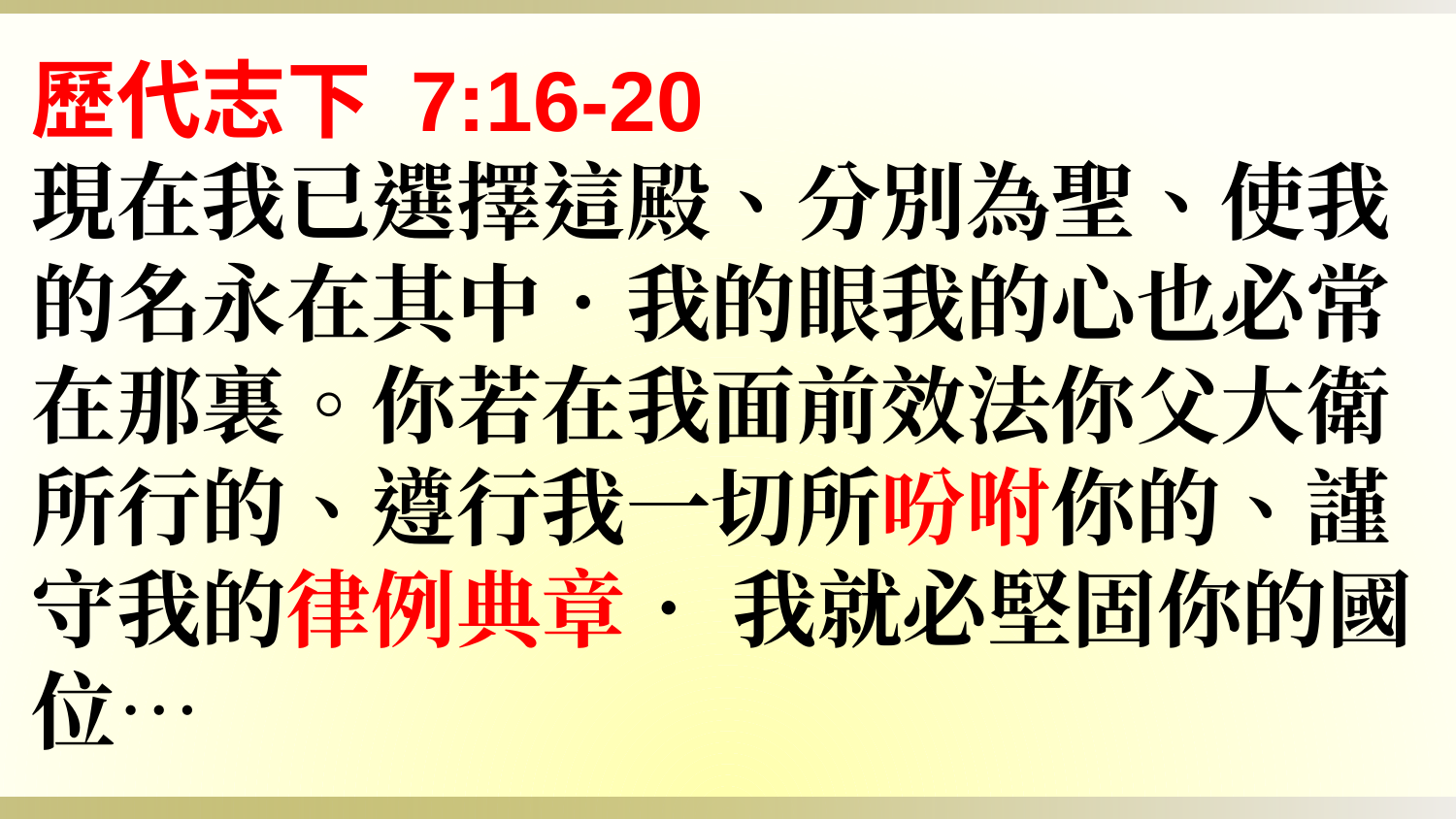

歷代志下 7:16-20
現在我已選擇這殿、分別為聖、使我的名永在其中．我的眼我的心也必常在那裏。你若在我面前效法你父大衛所行的、遵行我一切所吩咐你的、謹守我的律例典章． 我就必堅固你的國位…